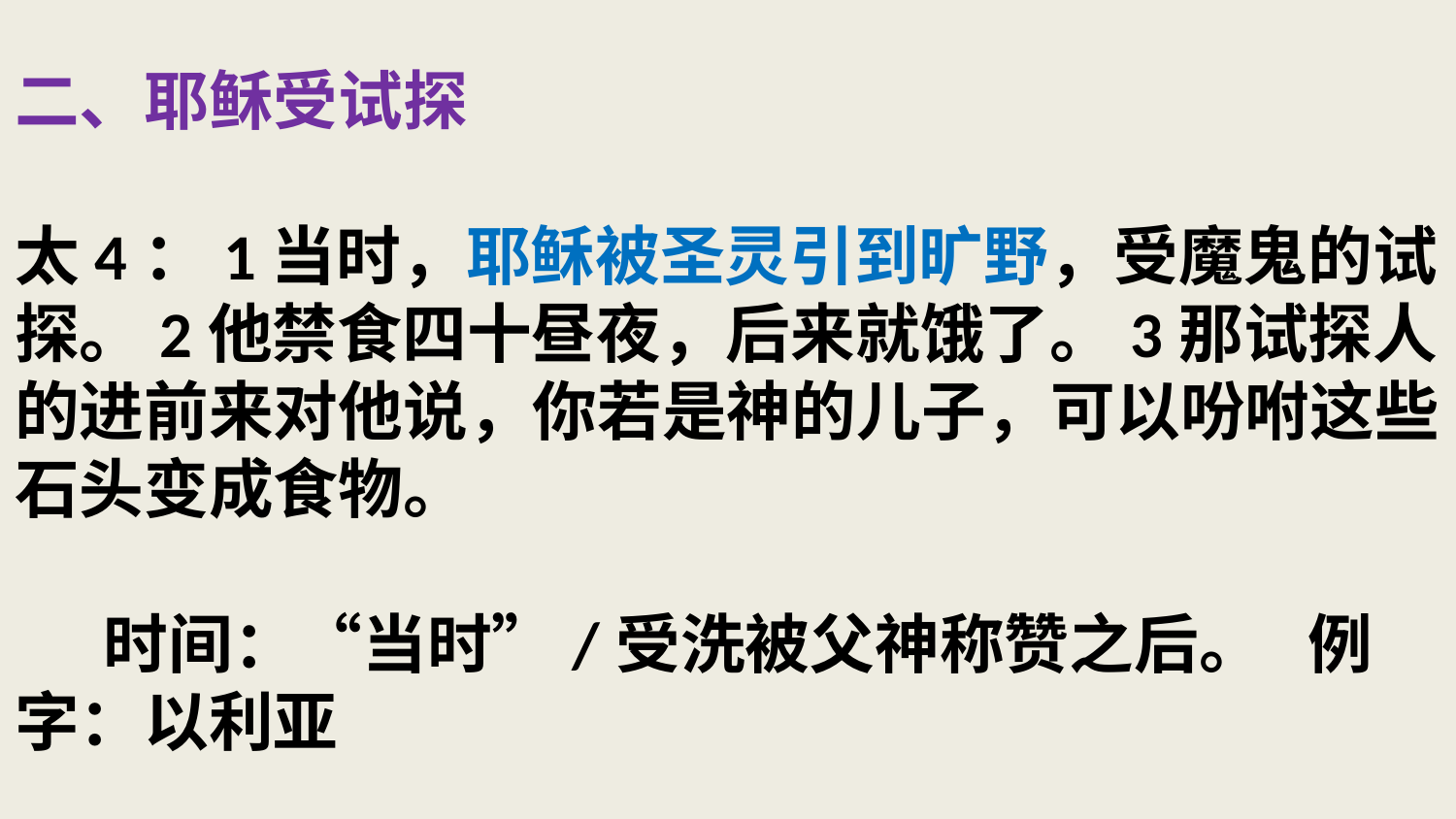

# 二、耶稣受试探 太4：1当时，耶稣被圣灵引到旷野，受魔鬼的试探。2他禁食四十昼夜，后来就饿了。3那试探人的进前来对他说，你若是神的儿子，可以吩咐这些石头变成食物。 时间：“当时”/受洗被父神称赞之后。   例字：以利亚